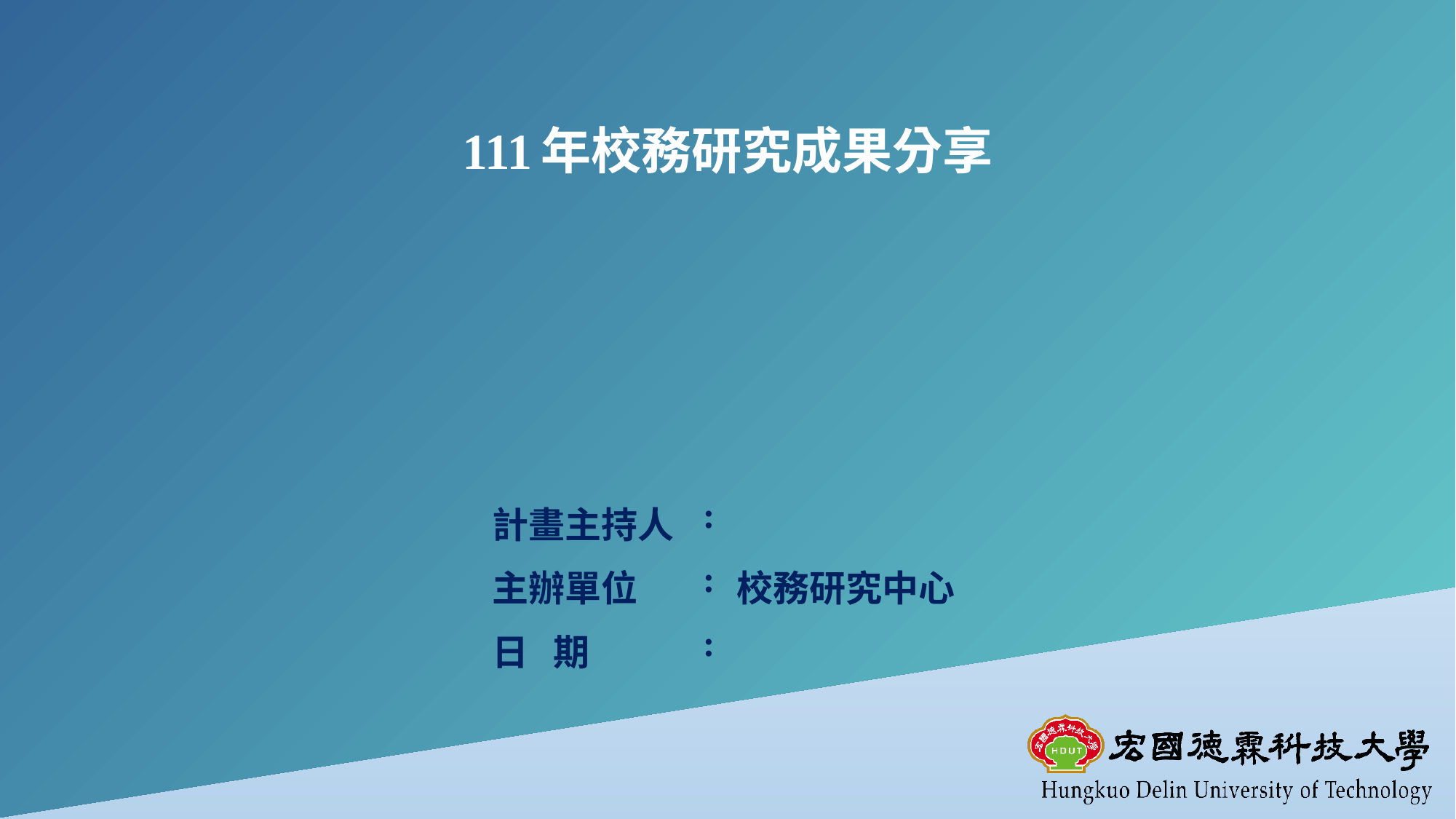

111年校務研究成果分享

| 計畫主持人 | : |  |
| --- | --- | --- |
| 主辦單位 | : | 校務研究中心 |
| 日 期 | : |  |